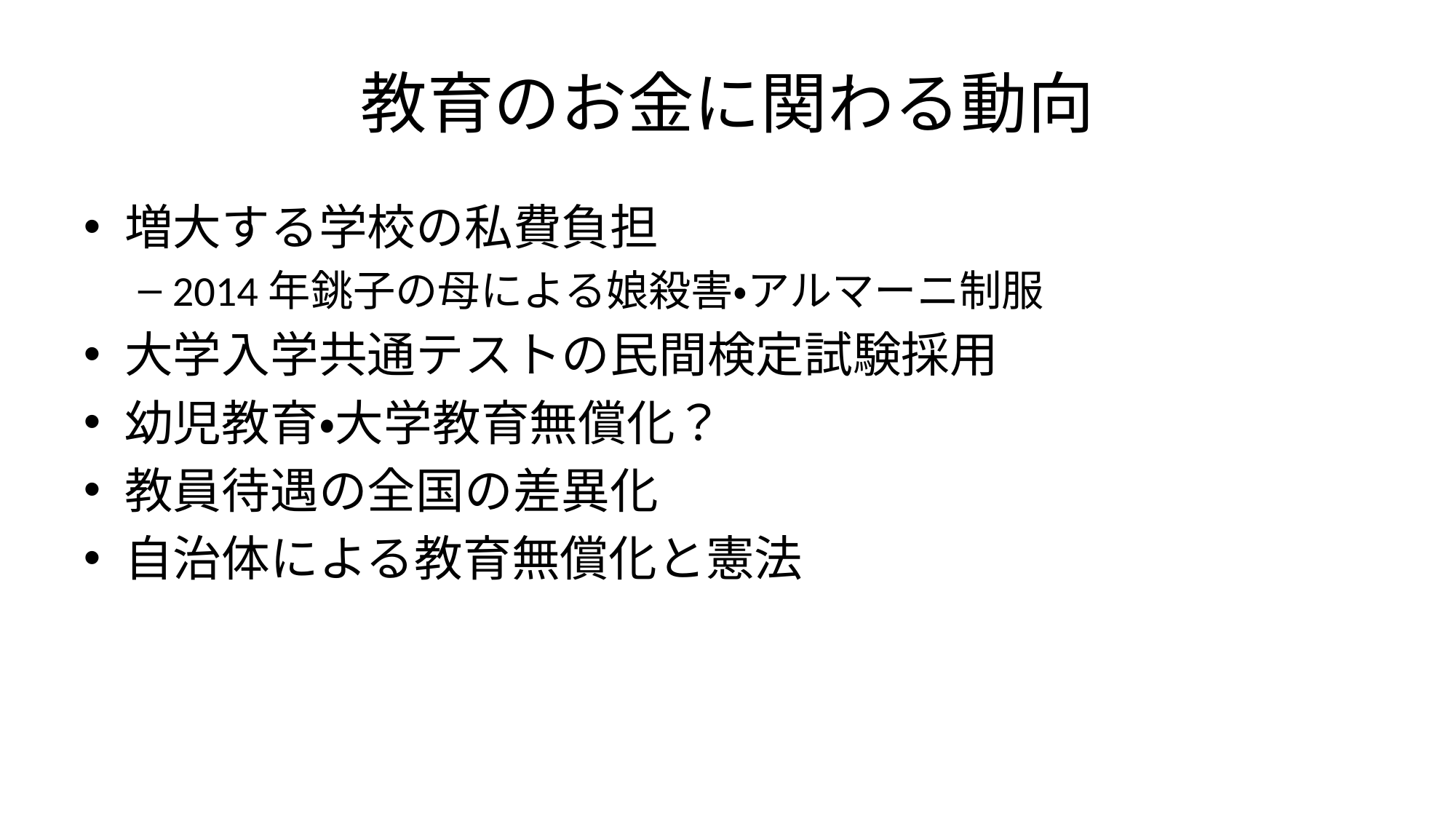

# 教育のお金に関わる動向
増大する学校の私費負担
2014年銚子の母による娘殺害・アルマーニ制服
大学入学共通テストの民間検定試験採用
幼児教育・大学教育無償化？
教員待遇の全国の差異化
自治体による教育無償化と憲法